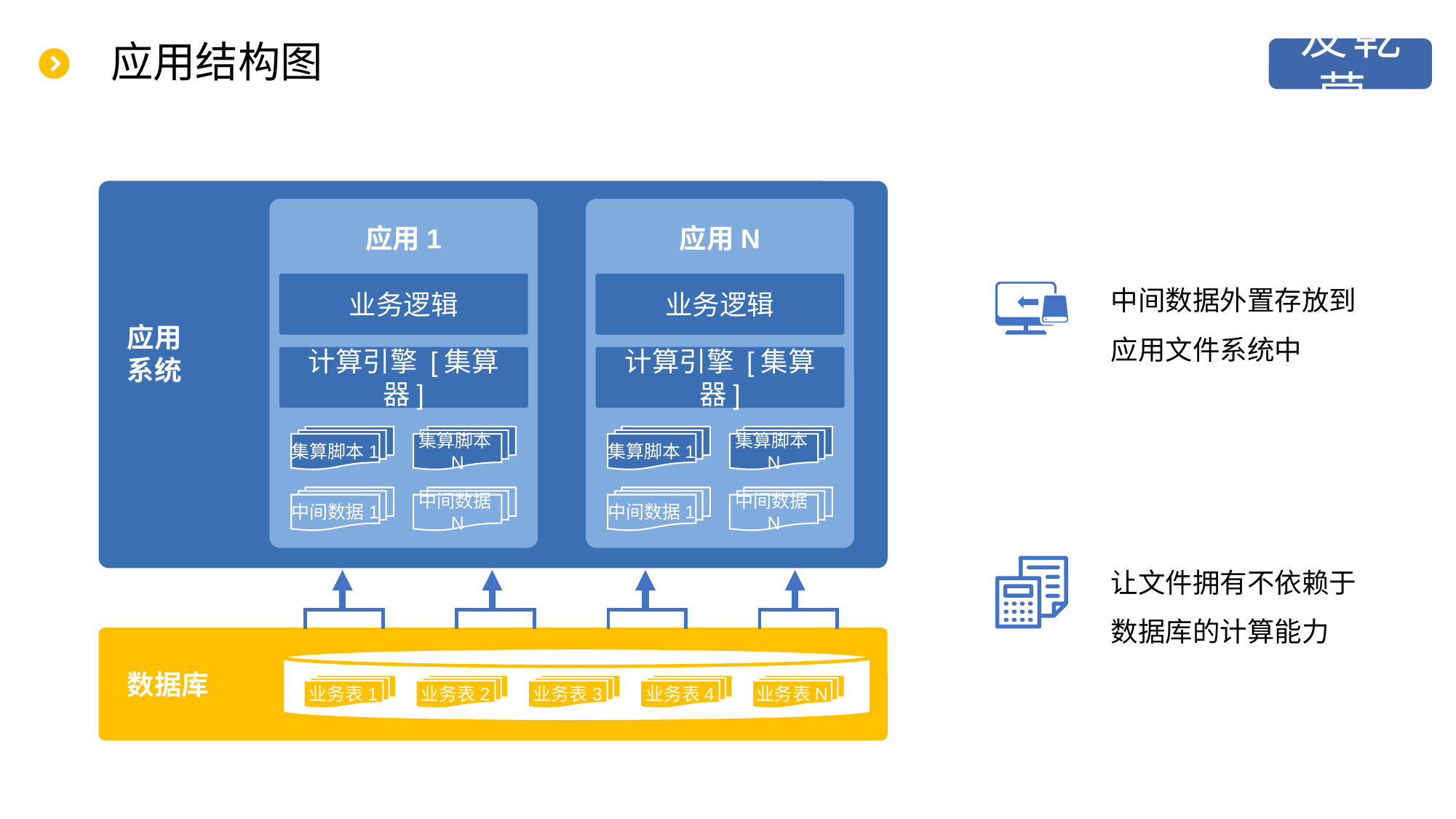

# 应用结构图

应用1
业务逻辑
计算引擎 [集算器]
集算脚本1
集算脚本N
中间数据1
中间数据N

应用N
业务逻辑
计算引擎 [集算器]
集算脚本1
集算脚本N
中间数据1
中间数据N
应用
系统

数据库
业务表1
业务表2
业务表3
业务表4
业务表N
中间数据外置存放到应用文件系统中

让文件拥有不依赖于数据库的计算能力